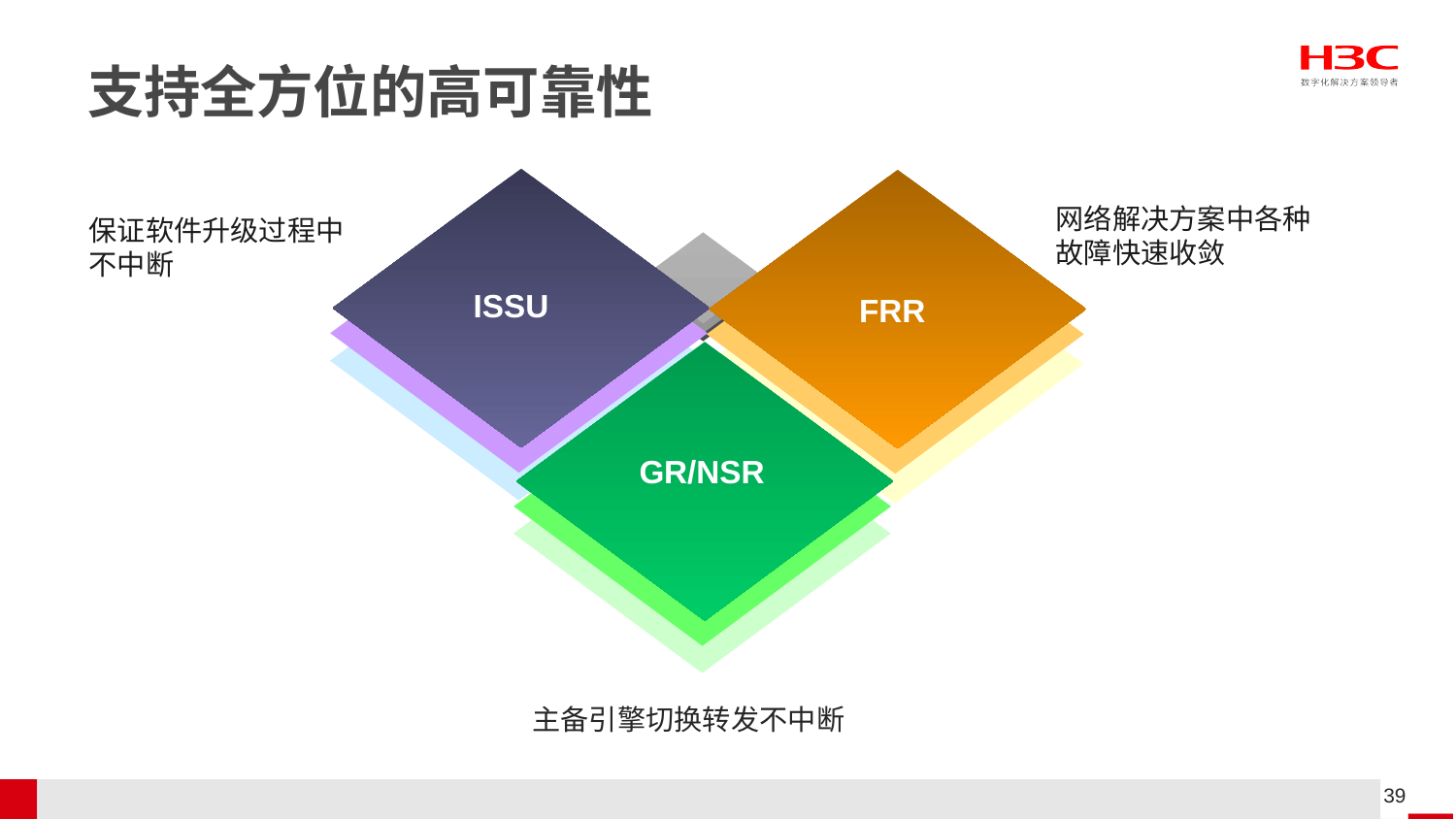

# 支持全方位的高可靠性

ISSU
FRR

GR/NSR
业务虚拟化
网络解决方案中各种故障快速收敛
保证软件升级过程中不中断
主备引擎切换转发不中断